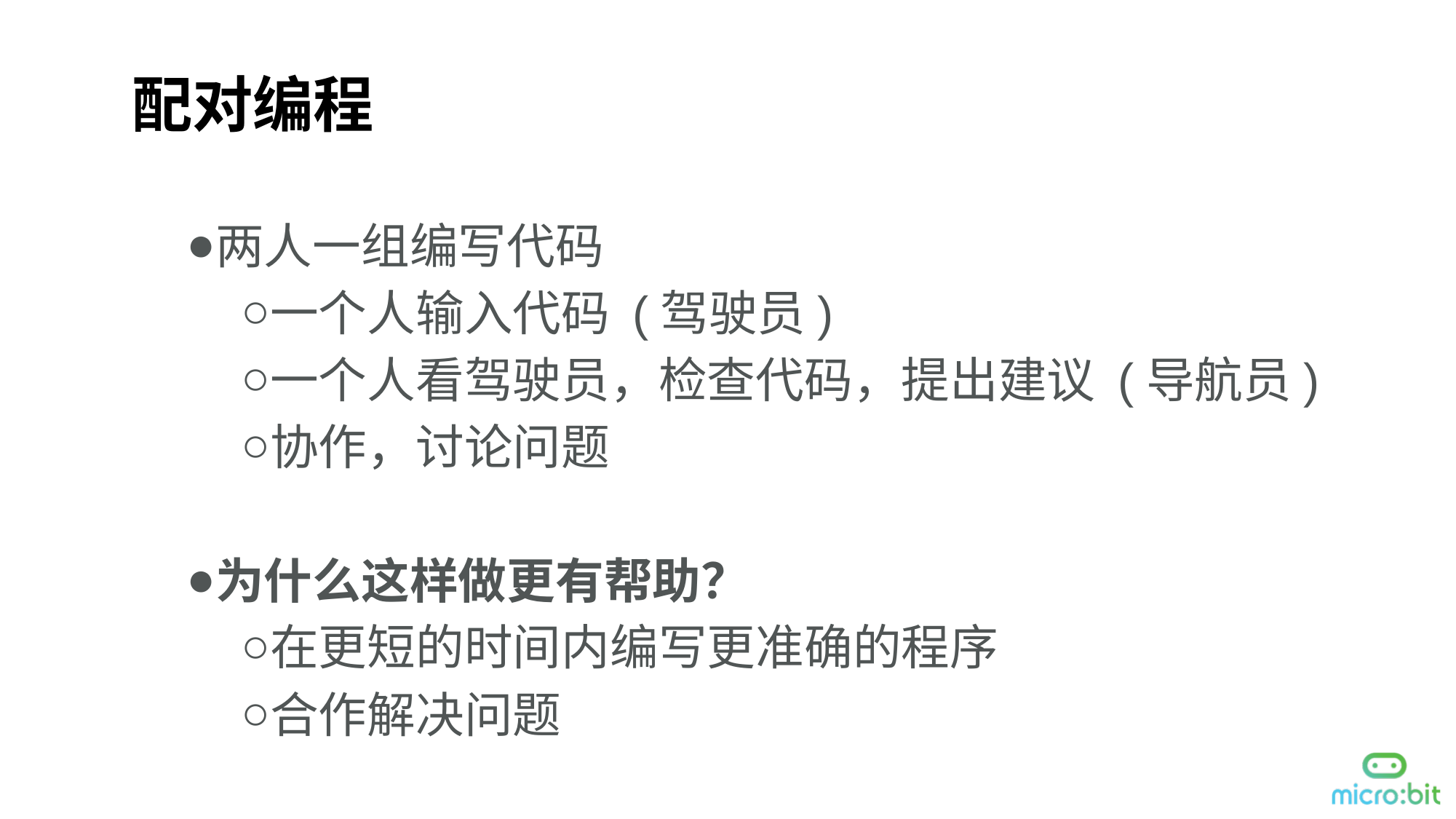

配对编程

两人一组编写代码
一个人输入代码 (驾驶员)
一个人看驾驶员，检查代码，提出建议 (导航员)
协作，讨论问题

为什么这样做更有帮助？
在更短的时间内编写更准确的程序
合作解决问题